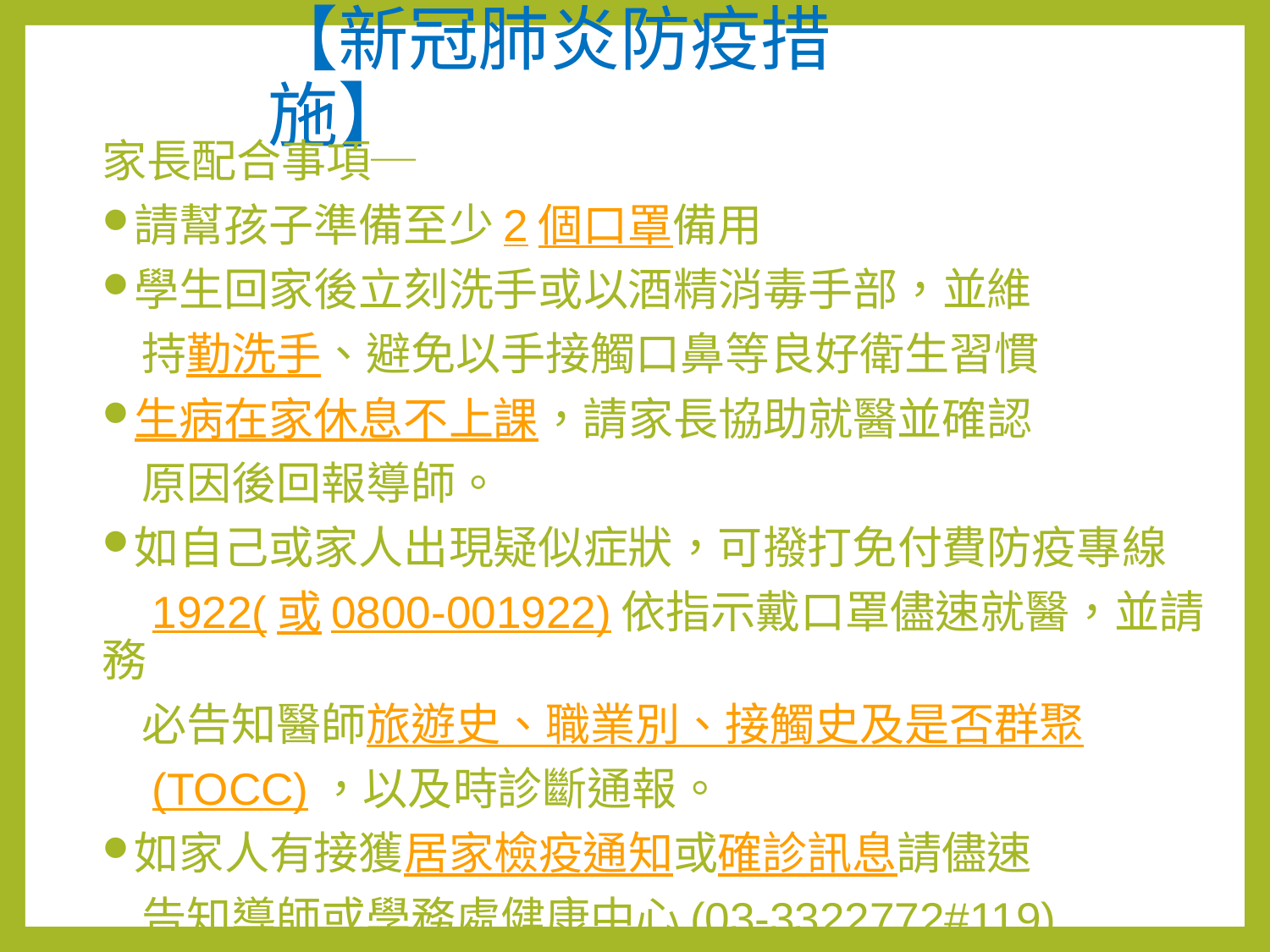

# 【新冠肺炎防疫措施】
家長配合事項─
請幫孩子準備至少2個口罩備用
學生回家後立刻洗手或以酒精消毒手部，並維
   持勤洗手、避免以手接觸口鼻等良好衛生習慣
生病在家休息不上課，請家長協助就醫並確認
   原因後回報導師。
如自己或家人出現疑似症狀，可撥打免付費防疫專線
    1922(或0800-001922)依指示戴口罩儘速就醫，並請務
   必告知醫師旅遊史、職業別、接觸史及是否群聚
    (TOCC)，以及時診斷通報。
如家人有接獲居家檢疫通知或確診訊息請儘速
   告知導師或學務處健康中心(03-3322772#119)